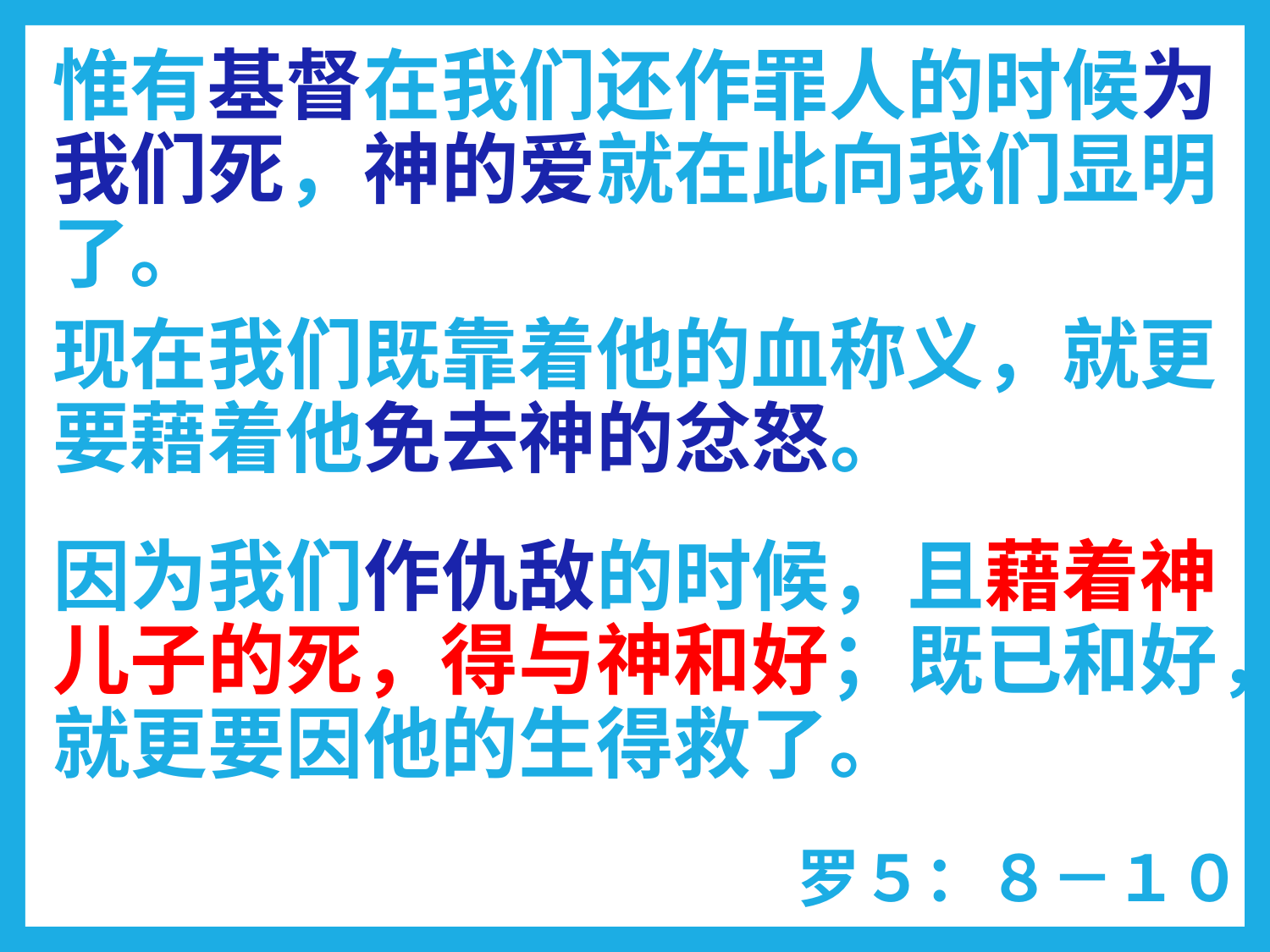

惟有基督在我们还作罪人的时候为我们死，神的爱就在此向我们显明了。
现在我们既靠着他的血称义，就更要藉着他免去神的忿怒。

因为我们作仇敌的时候，且藉着神儿子的死，得与神和好；既已和好，就更要因他的生得救了。

罗５：８－１０